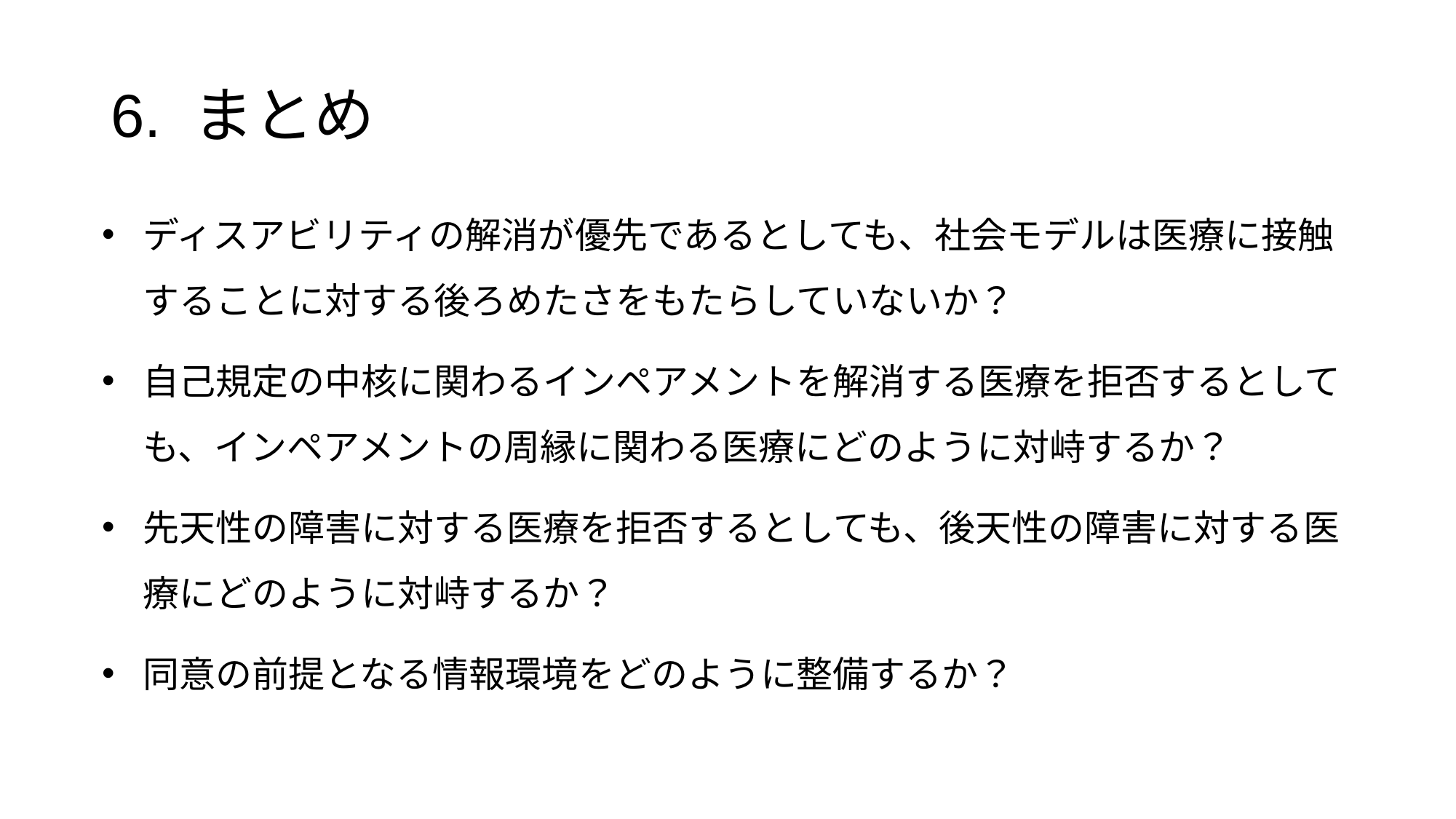

6. まとめ
ディスアビリティの解消が優先であるとしても、社会モデルは医療に接触することに対する後ろめたさをもたらしていないか？
自己規定の中核に関わるインペアメントを解消する医療を拒否するとしても、インペアメントの周縁に関わる医療にどのように対峙するか？
先天性の障害に対する医療を拒否するとしても、後天性の障害に対する医療にどのように対峙するか？
同意の前提となる情報環境をどのように整備するか？